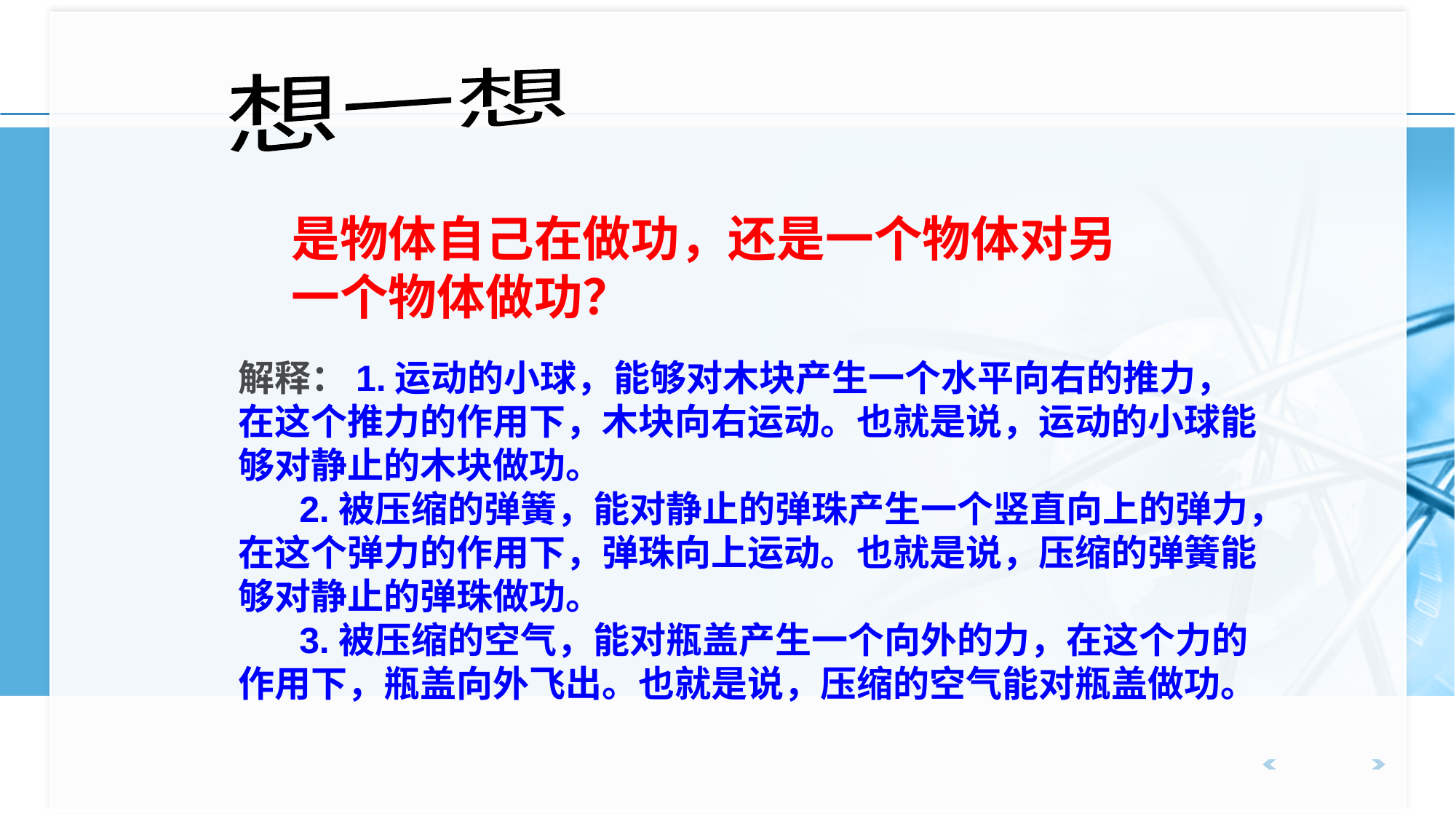

想一想
是物体自己在做功，还是一个物体对另一个物体做功？
解释：1.运动的小球，能够对木块产生一个水平向右的推力，在这个推力的作用下，木块向右运动。也就是说，运动的小球能够对静止的木块做功。
      2.被压缩的弹簧，能对静止的弹珠产生一个竖直向上的弹力，在这个弹力的作用下，弹珠向上运动。也就是说，压缩的弹簧能够对静止的弹珠做功。
      3.被压缩的空气，能对瓶盖产生一个向外的力，在这个力的作用下，瓶盖向外飞出。也就是说，压缩的空气能对瓶盖做功。